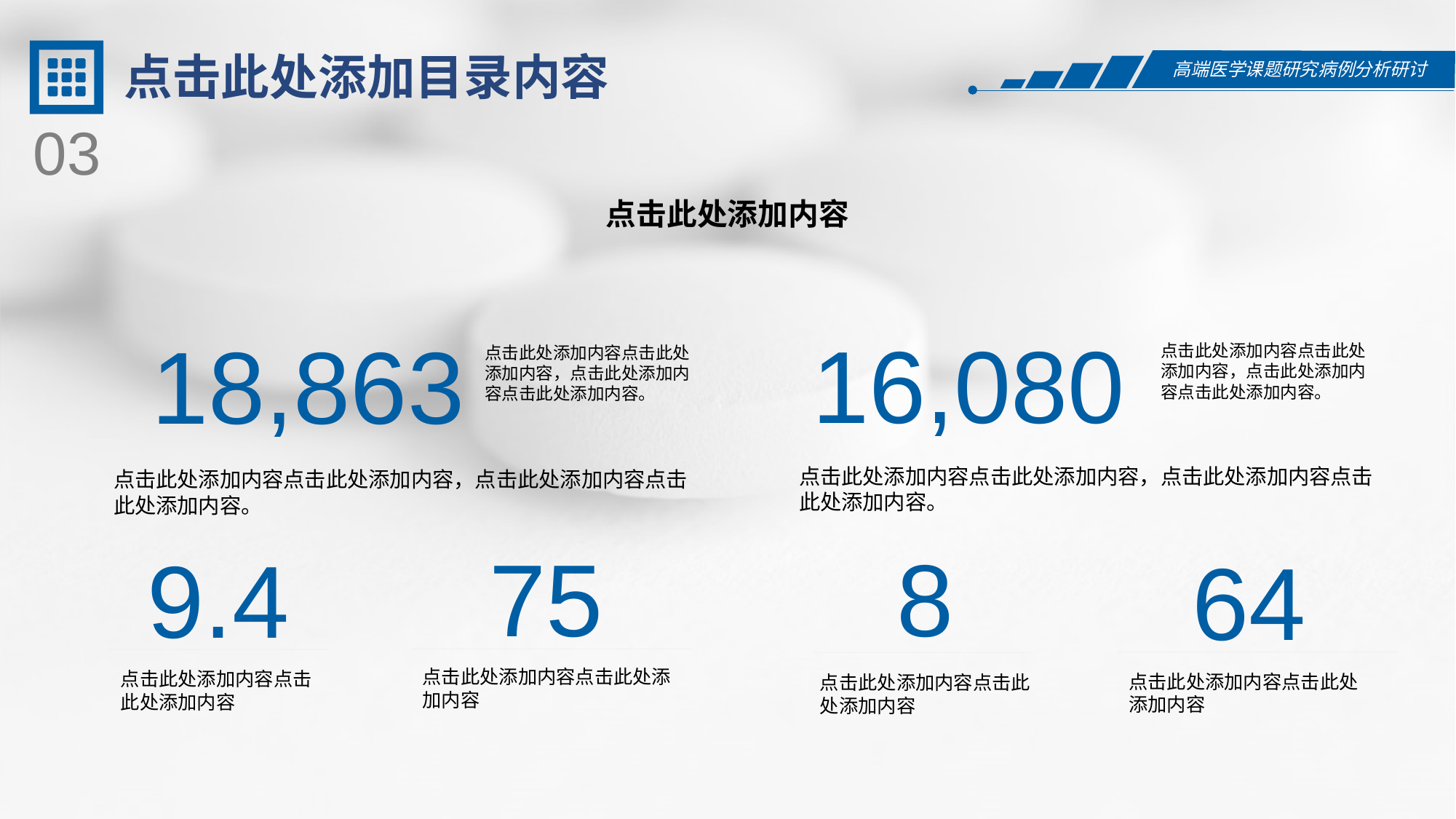

点击此处添加目录内容
03
点击此处添加内容
16,080
18,863
点击此处添加内容点击此处添加内容，点击此处添加内容点击此处添加内容。
点击此处添加内容点击此处添加内容，点击此处添加内容点击此处添加内容。
点击此处添加内容点击此处添加内容，点击此处添加内容点击此处添加内容。
点击此处添加内容点击此处添加内容，点击此处添加内容点击此处添加内容。
75
8
9.4
64
点击此处添加内容点击此处添加内容
点击此处添加内容点击此处添加内容
点击此处添加内容点击此处添加内容
点击此处添加内容点击此处添加内容
.